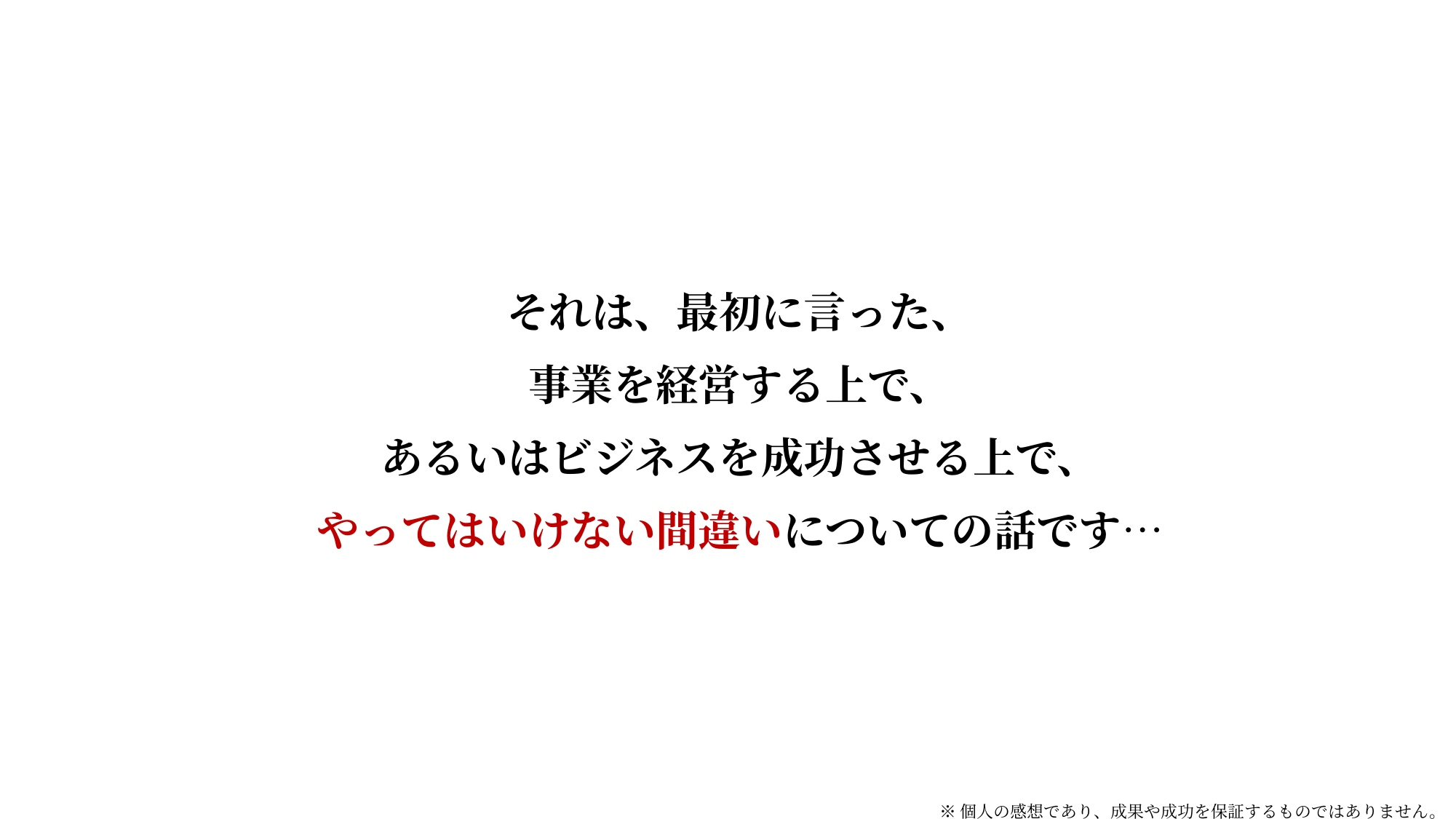

それは、最初に言った、
事業を経営する上で、
あるいはビジネスを成功させる上で、
やってはいけない間違いについての話です…
※個人の感想であり、成果や成功を保証するものではありません。